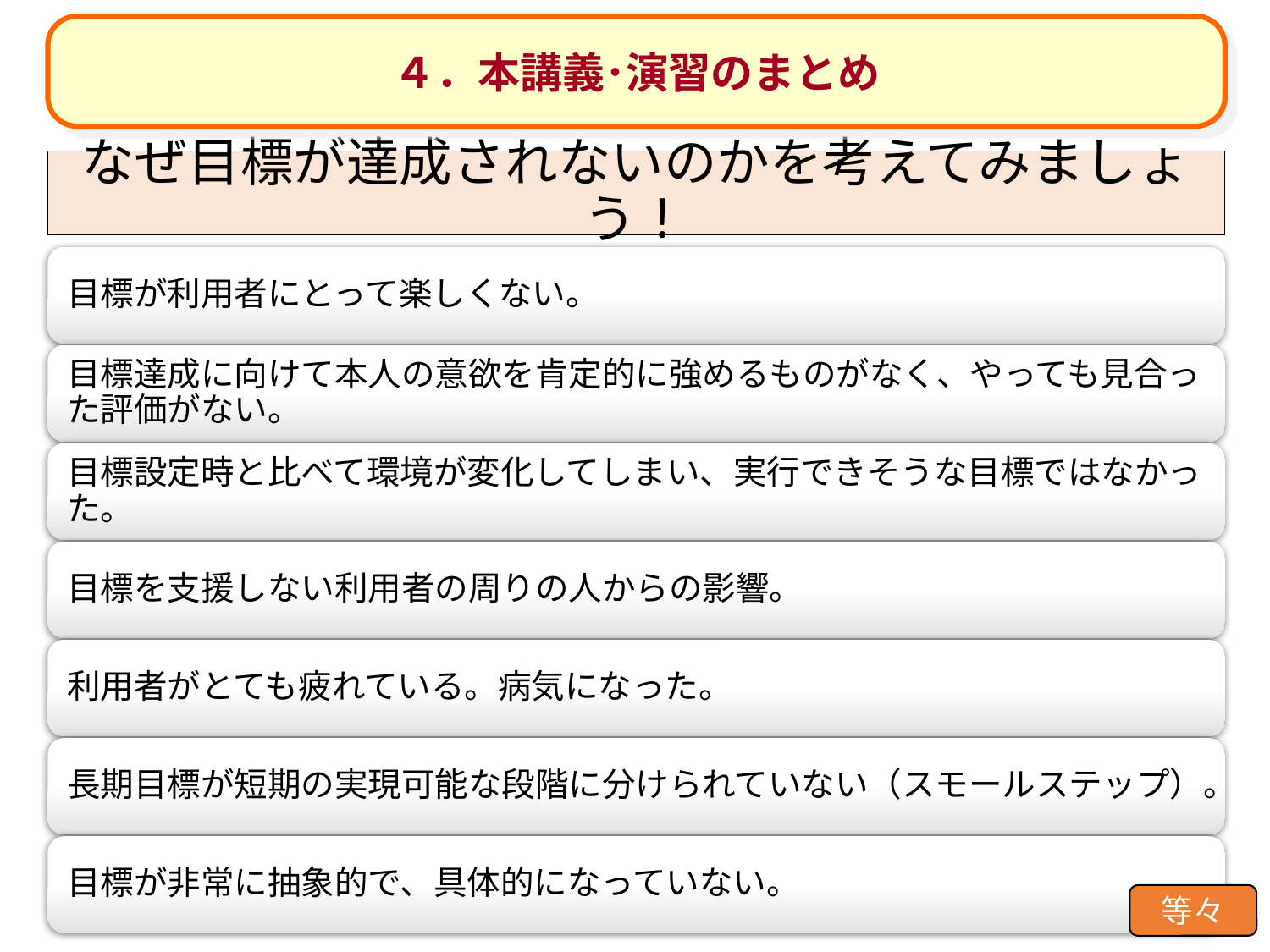

４．本講義･演習のまとめ
# なぜ目標が達成されないのかを考えてみましょう！
目標が利用者にとって楽しくない。
目標達成に向けて本人の意欲を肯定的に強めるものがなく、やっても見合った評価がない。
目標設定時と比べて環境が変化してしまい、実行できそうな目標ではなかった。
目標を支援しない利用者の周りの人からの影響。
利用者がとても疲れている。病気になった。
長期目標が短期の実現可能な段階に分けられていない（スモールステップ）。
目標が非常に抽象的で、具体的になっていない。
37
等々